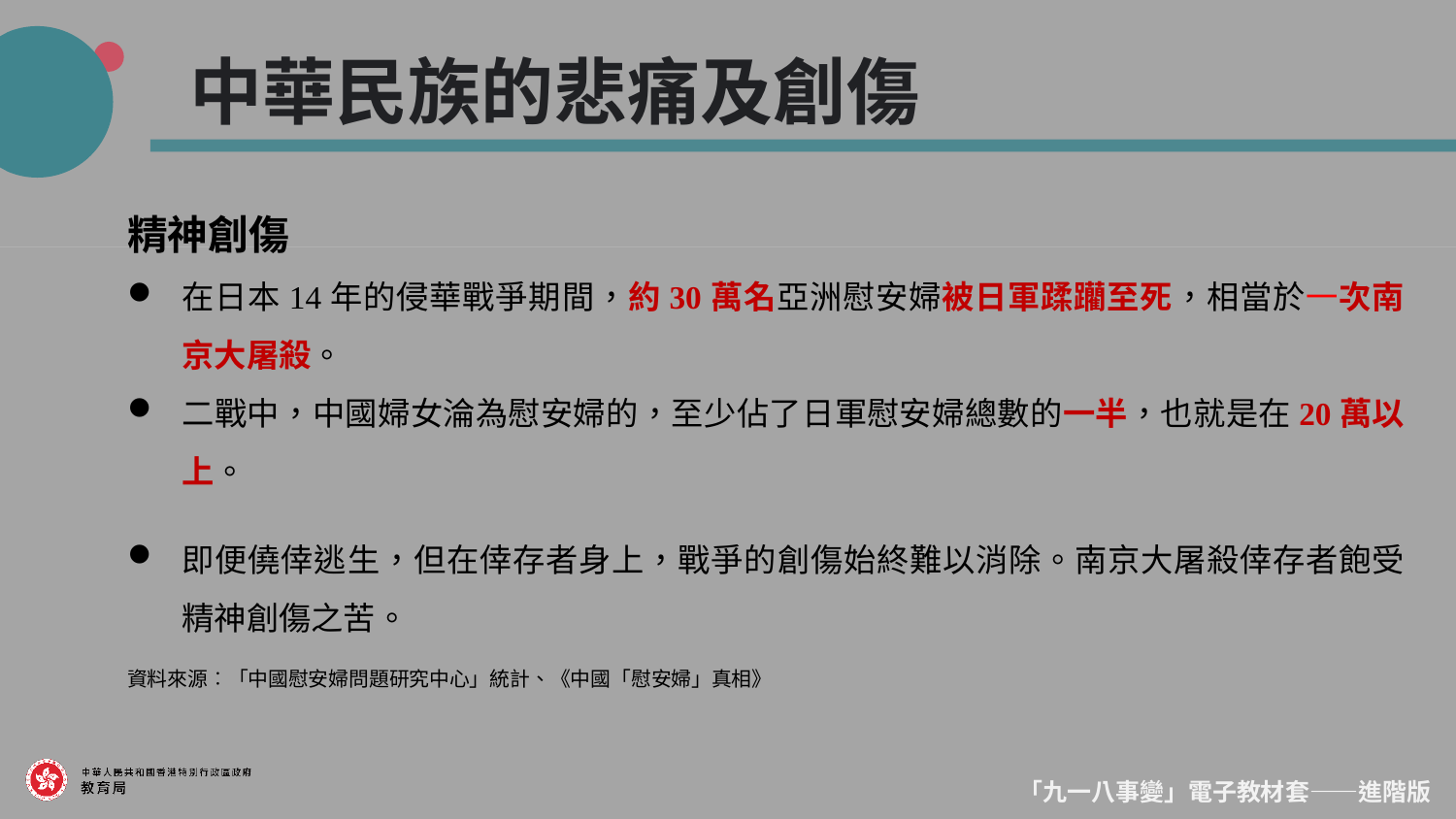

中華民族的悲痛及創傷

精神創傷
在日本14年的侵華戰爭期間，約30萬名亞洲慰安婦被日軍蹂躪至死，相當於一次南京大屠殺。
二戰中，中國婦女淪為慰安婦的，至少佔了日軍慰安婦總數的一半，也就是在20萬以上。
即便僥倖逃生，但在倖存者身上，戰爭的創傷始終難以消除。南京大屠殺倖存者飽受精神創傷之苦。
資料來源︰「中國慰安婦問題研究中心」統計、《中國「慰安婦」真相》